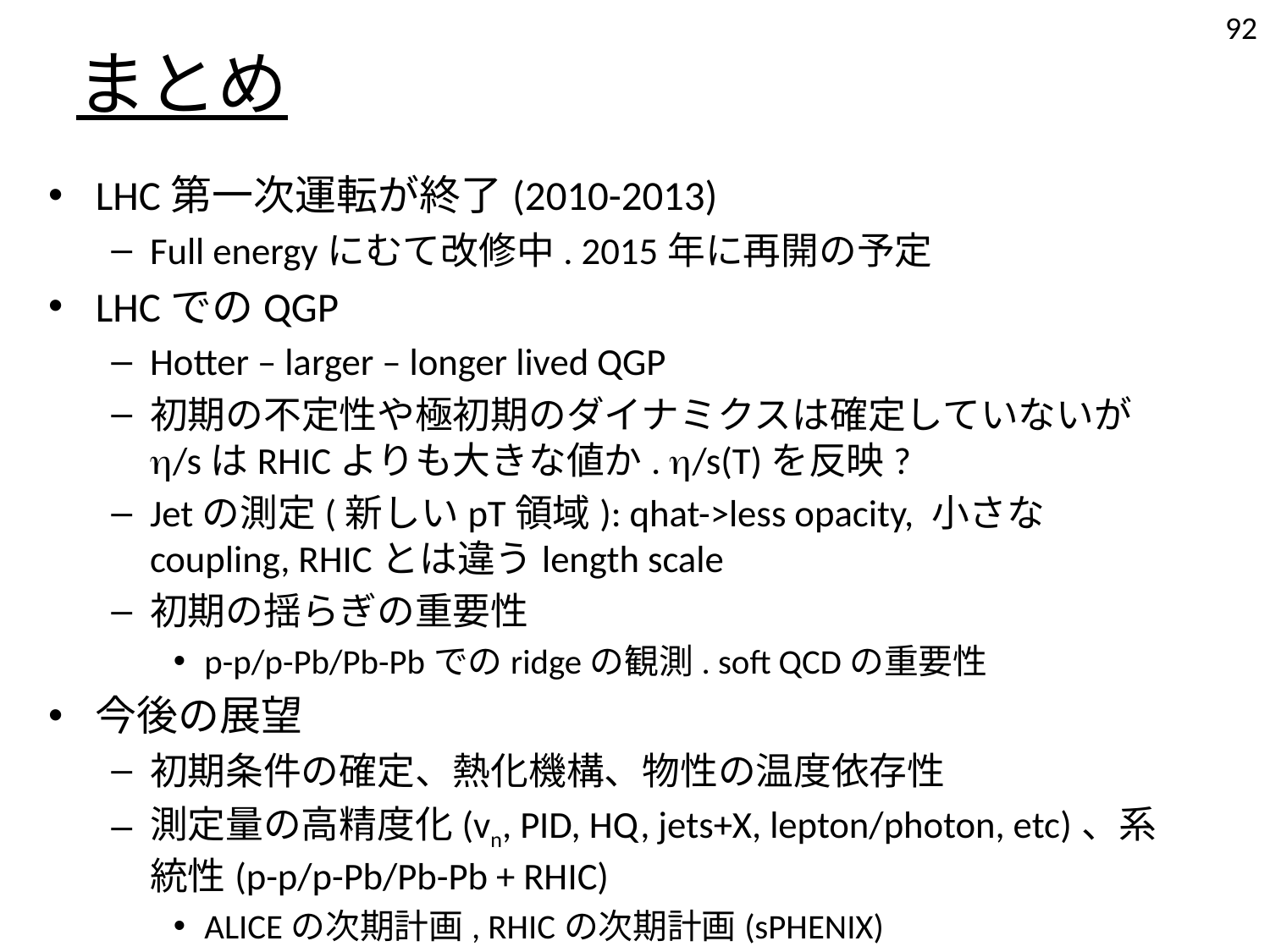

92
# まとめ
LHC第一次運転が終了(2010-2013)
Full energyにむて改修中. 2015年に再開の予定
LHCでのQGP
Hotter – larger – longer lived QGP
初期の不定性や極初期のダイナミクスは確定していないがη/sはRHICよりも大きな値か. η/s(T)を反映?
Jetの測定(新しいpT領域): qhat->less opacity, 小さなcoupling, RHICとは違うlength scale
初期の揺らぎの重要性
p-p/p-Pb/Pb-Pbでのridgeの観測. soft QCDの重要性
今後の展望
初期条件の確定、熱化機構、物性の温度依存性
測定量の高精度化(vn, PID, HQ, jets+X, lepton/photon, etc)、系統性(p-p/p-Pb/Pb-Pb + RHIC)
ALICEの次期計画, RHICの次期計画(sPHENIX)